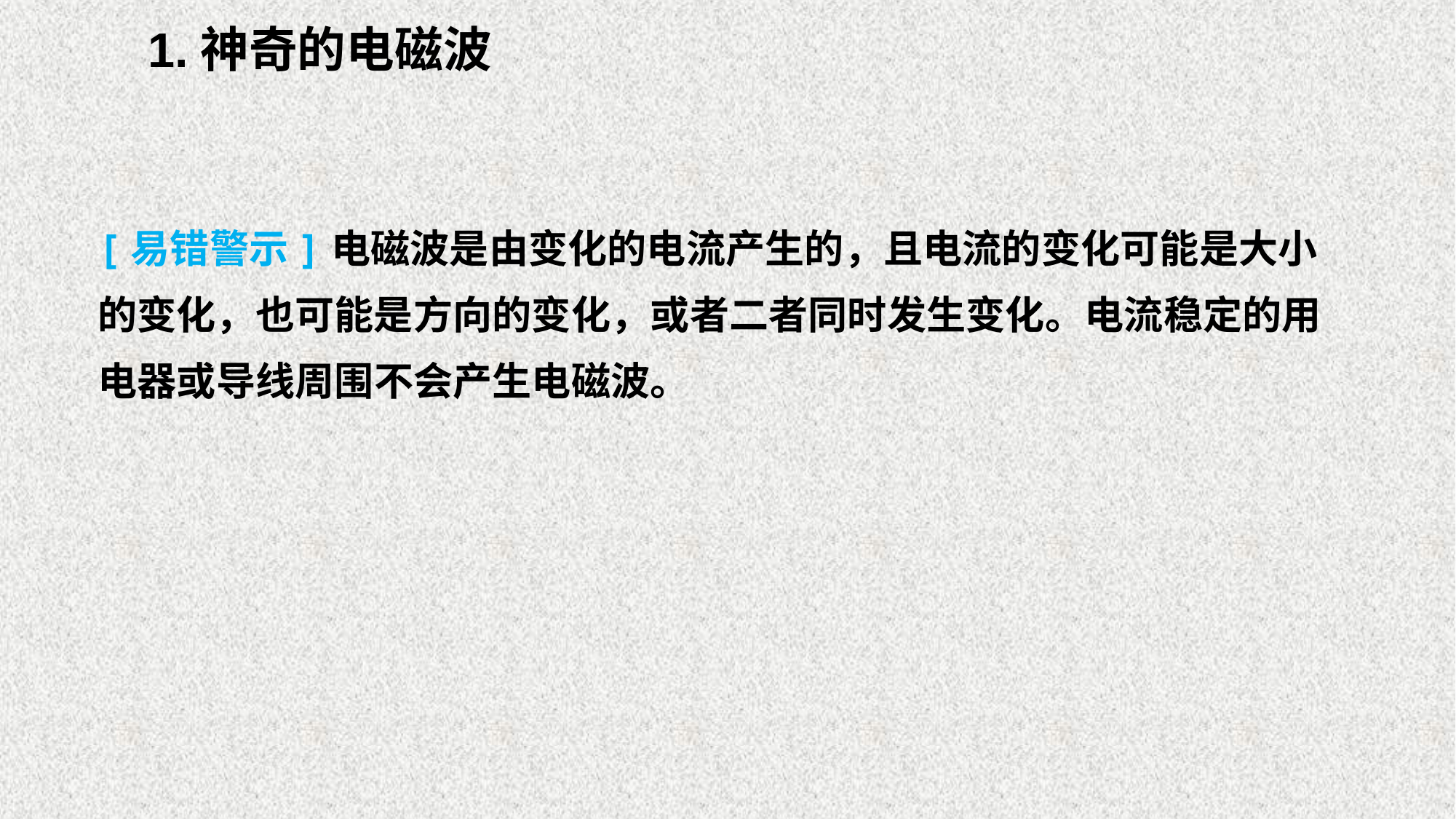

1.神奇的电磁波
[易错警示]电磁波是由变化的电流产生的，且电流的变化可能是大小的变化，也可能是方向的变化，或者二者同时发生变化。电流稳定的用电器或导线周围不会产生电磁波。